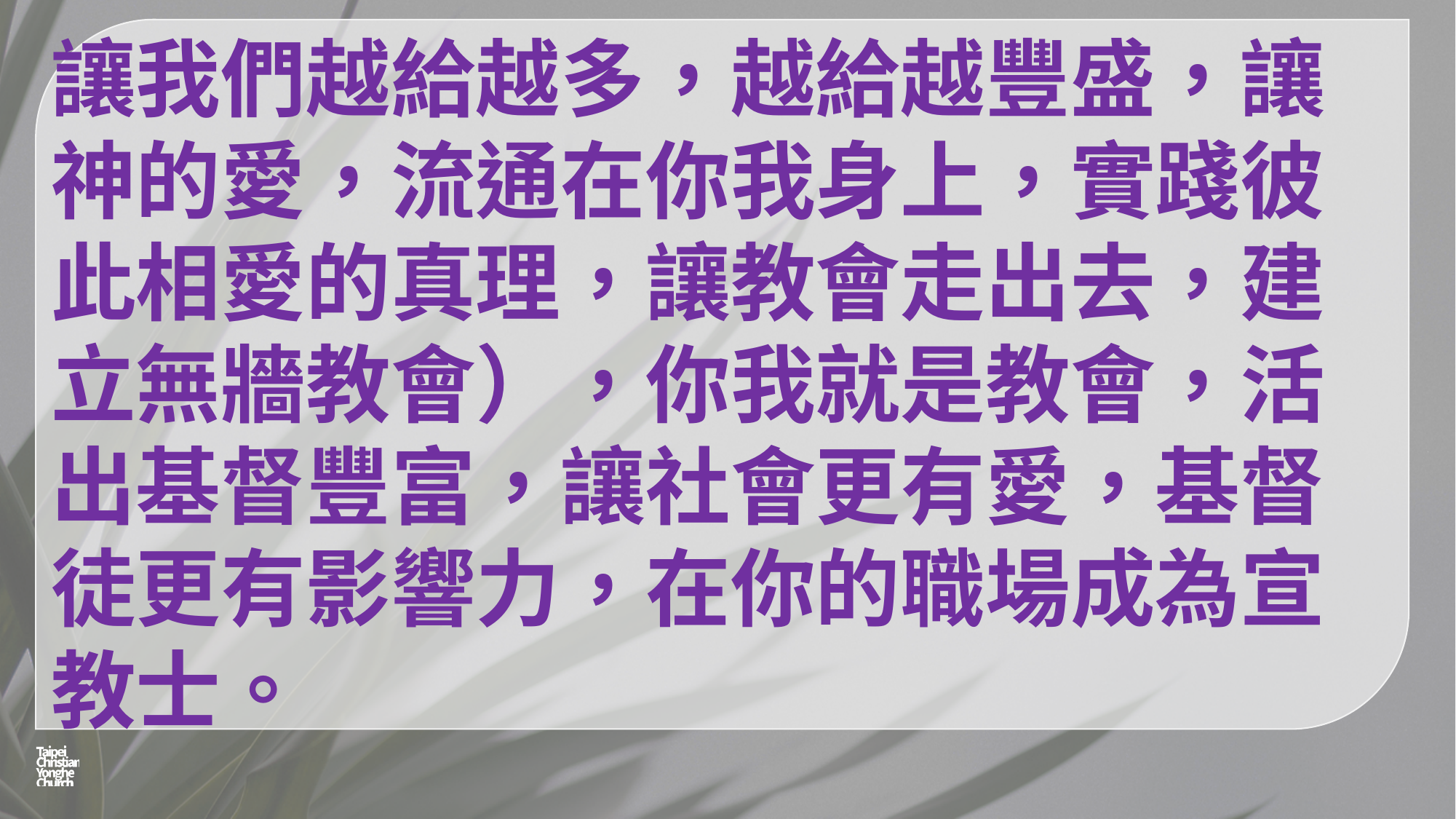

讓我們越給越多，越給越豐盛，讓神的愛，流通在你我身上，實踐彼此相愛的真理，讓教會走出去，建立無牆教會），你我就是教會，活出基督豐富，讓社會更有愛，基督徒更有影響力，在你的職場成為宣教士。